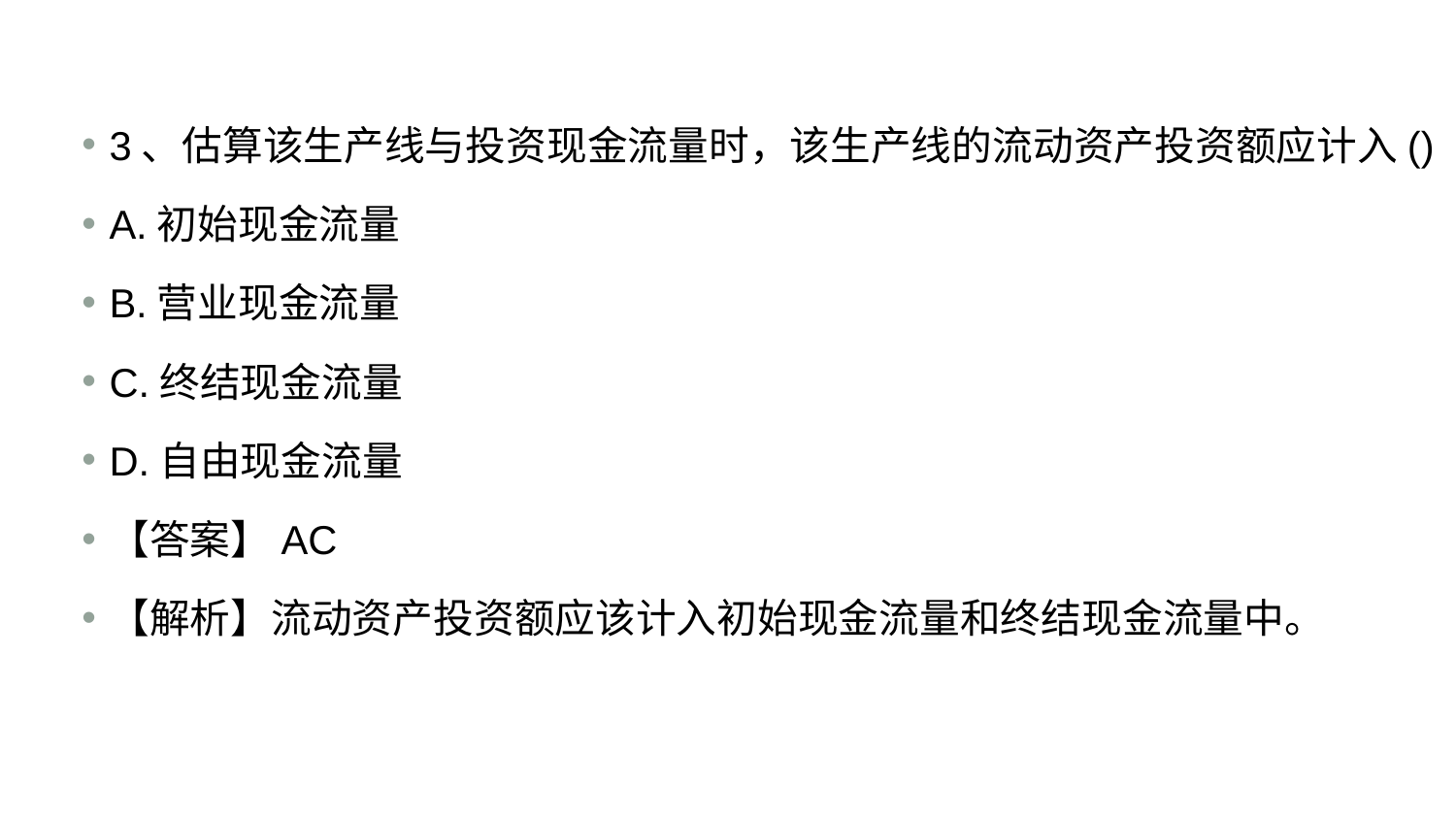

#
3、估算该生产线与投资现金流量时，该生产线的流动资产投资额应计入()
A.初始现金流量
B.营业现金流量
C.终结现金流量
D.自由现金流量
【答案】AC
【解析】流动资产投资额应该计入初始现金流量和终结现金流量中。